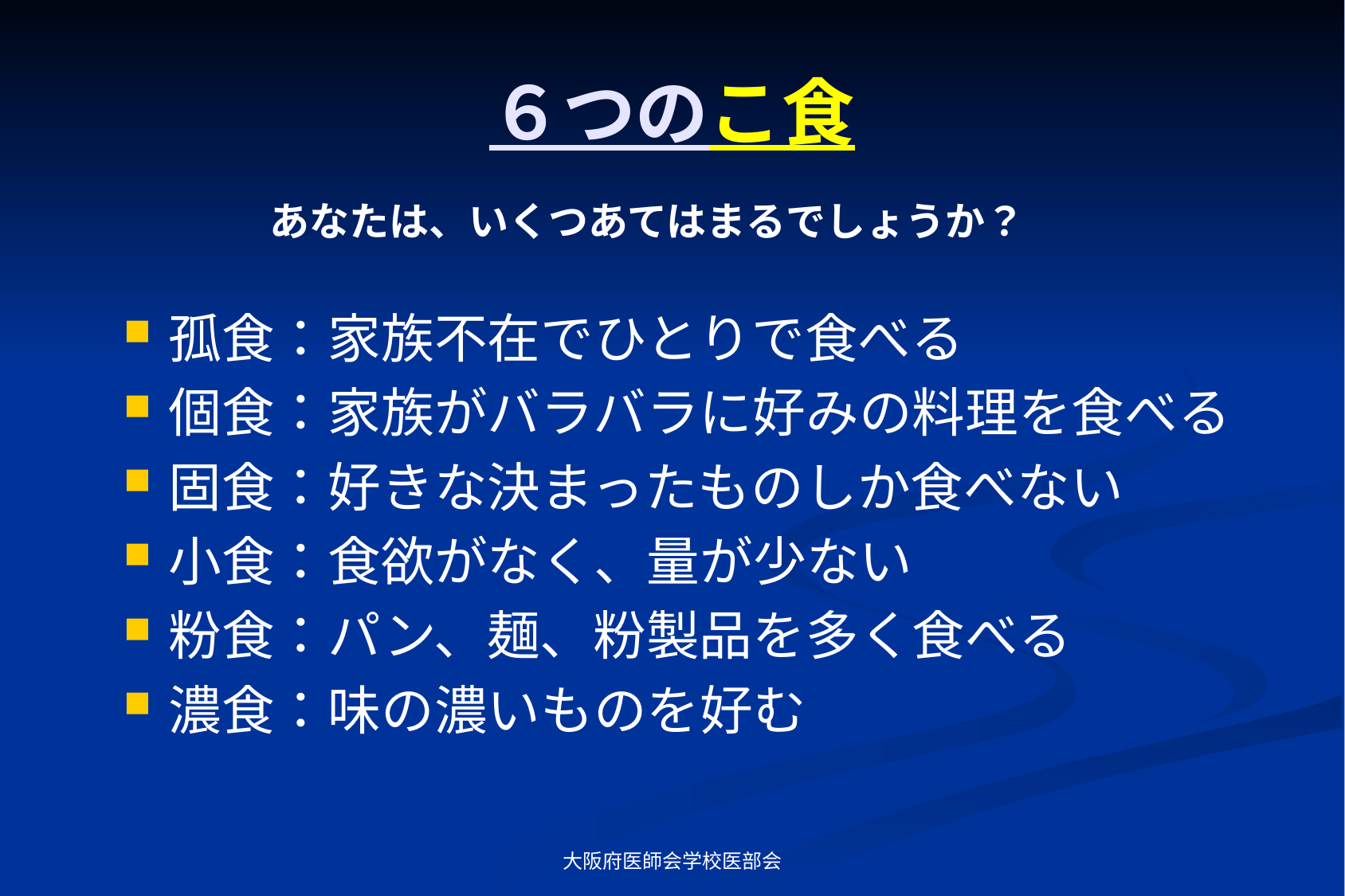

# ６つのこ食
あなたは、いくつあてはまるでしょうか？
孤食：家族不在でひとりで食べる
個食：家族がバラバラに好みの料理を食べる
固食：好きな決まったものしか食べない
小食：食欲がなく、量が少ない
粉食：パン、麺、粉製品を多く食べる
濃食：味の濃いものを好む
大阪府医師会学校医部会